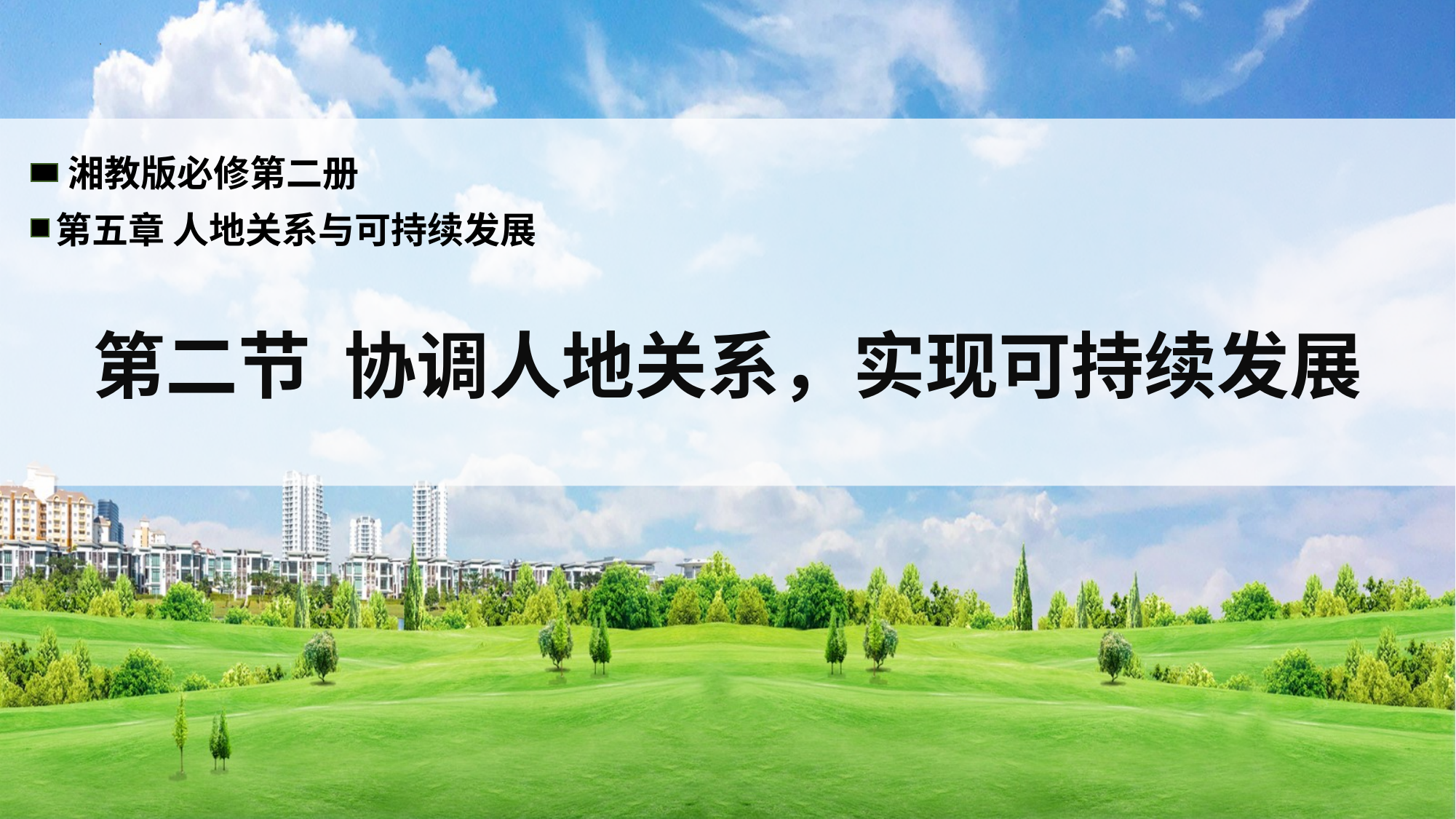

湘教版必修第二册

第五章 人地关系与可持续发展

第二节  协调人地关系，实现可持续发展